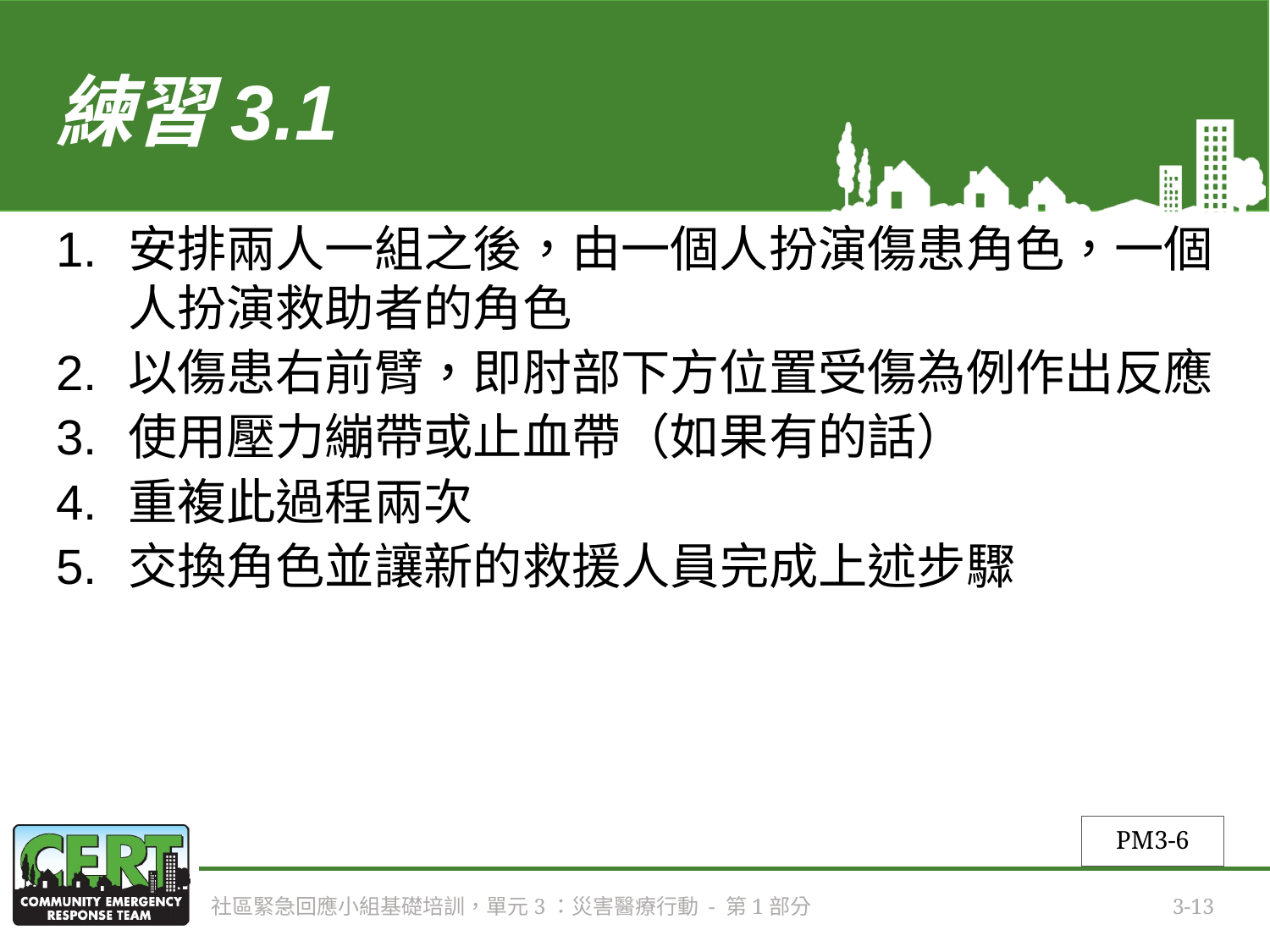

# 練習3.1
安排兩人一組之後，由一個人扮演傷患角色，一個人扮演救助者的角色
以傷患右前臂，即肘部下方位置受傷為例作出反應
使用壓力繃帶或止血帶（如果有的話）
重複此過程兩次
交換角色並讓新的救援人員完成上述步驟
PM3-6
社區緊急回應小組基礎培訓，單元3：災害醫療行動 - 第1部分
3-13